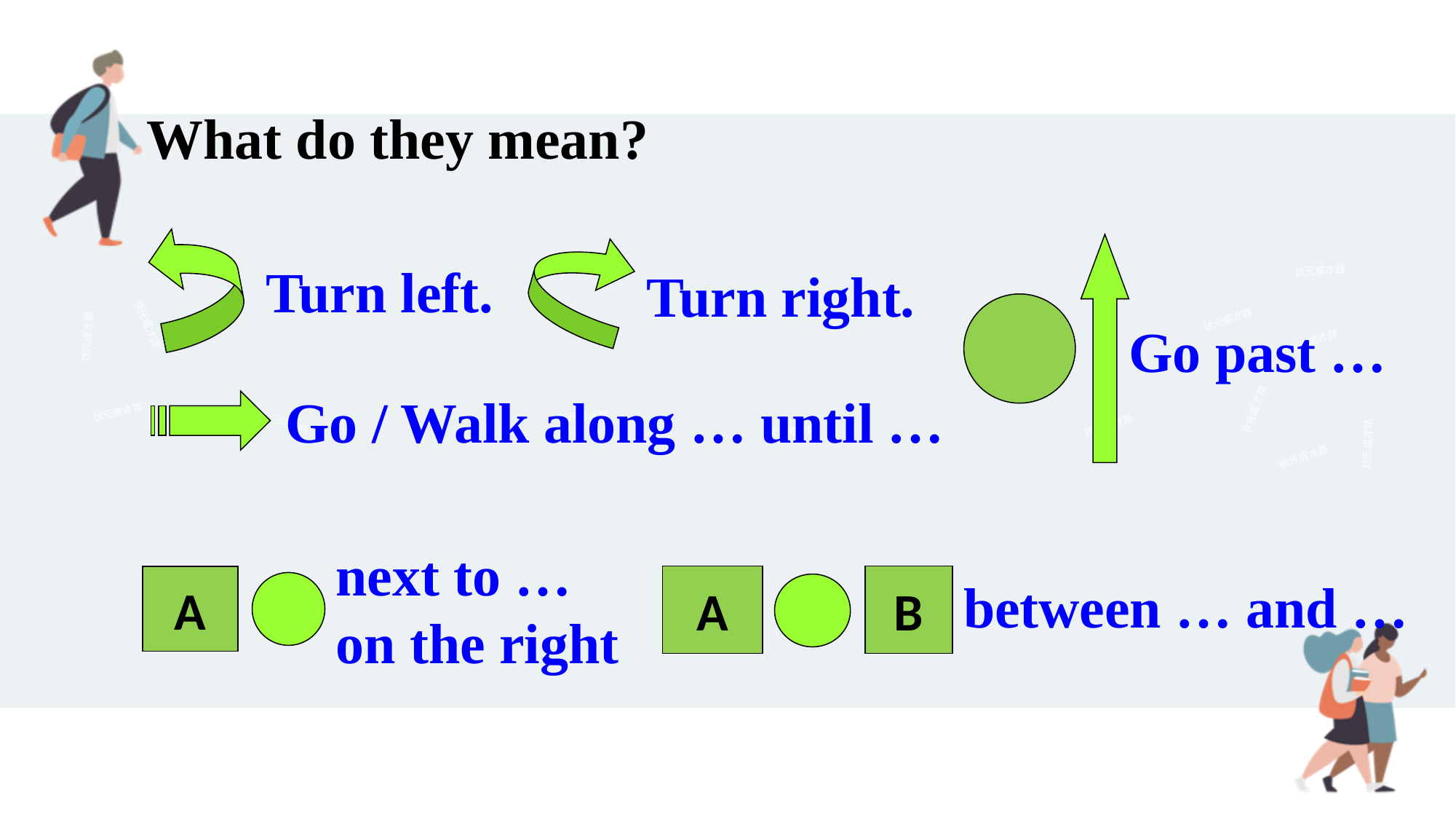

What do they mean?

Turn left.
Turn right.
状元成才路
状元成才路
Go past …
状元成才路
状元成才路
状元成才路
Go / Walk along … until …

状元成才路
状元成才路
状元成才路
状元成才路
状元成才路
状元成才路
状元成才路
状元成才路
next to …
on the right
A

A
B

between … and …